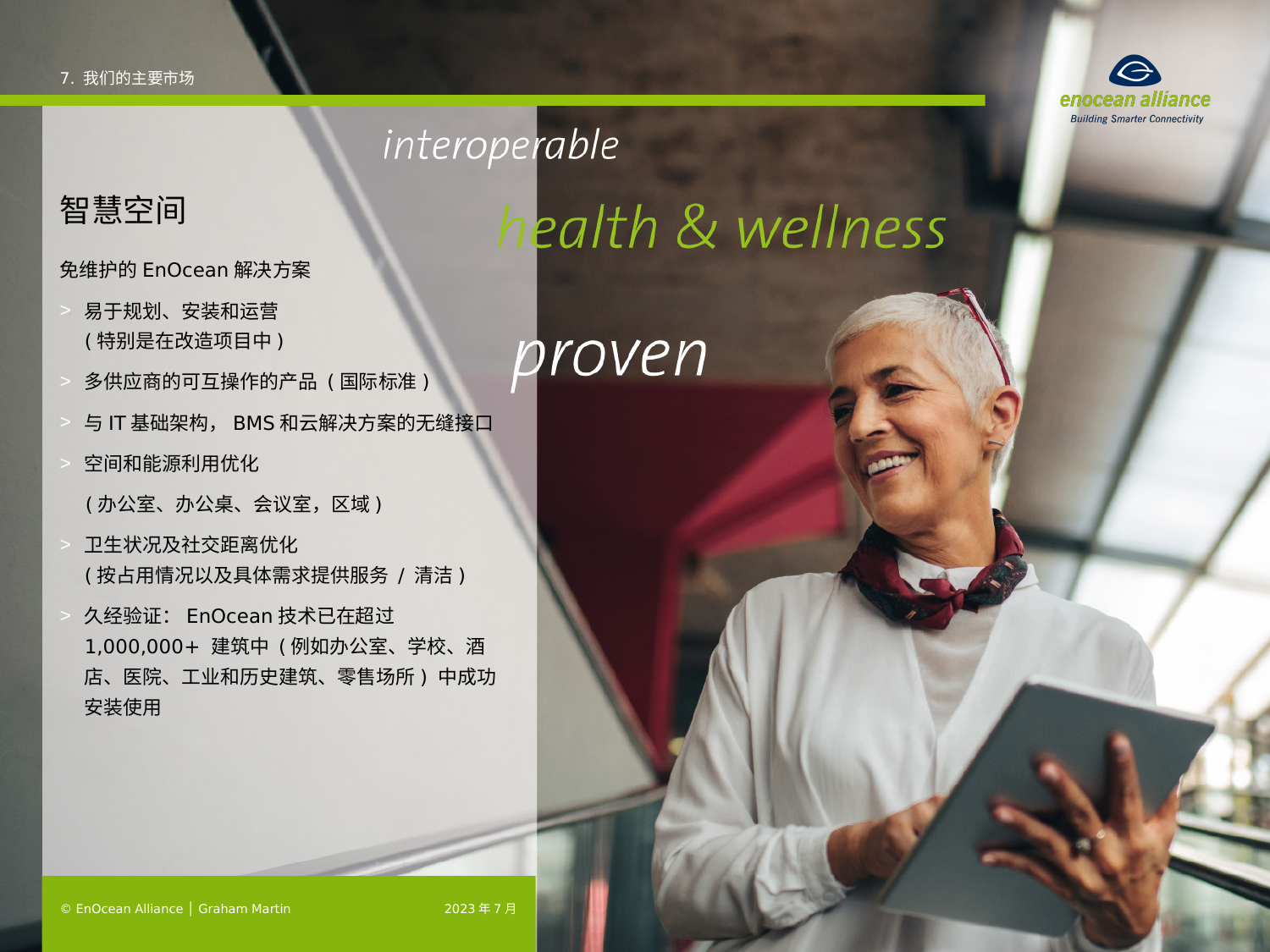

7. 我们的主要市场
# 智慧空间
免维护的EnOcean解决方案
易于规划、安装和运营
(特别是在改造项目中)
多供应商的可互操作的产品 (国际标准)
与IT基础架构，BMS和云解决方案的无缝接口
空间和能源利用优化
(办公室、办公桌、会议室，区域)
卫生状况及社交距离优化
(按占用情况以及具体需求提供服务 / 清洁)
久经验证：EnOcean技术已在超过1,000,000+ 建筑中 (例如办公室、学校、酒店、医院、工业和历史建筑、零售场所) 中成功安装使用
© EnOcean Alliance │ Graham Martin
2023年7月
12